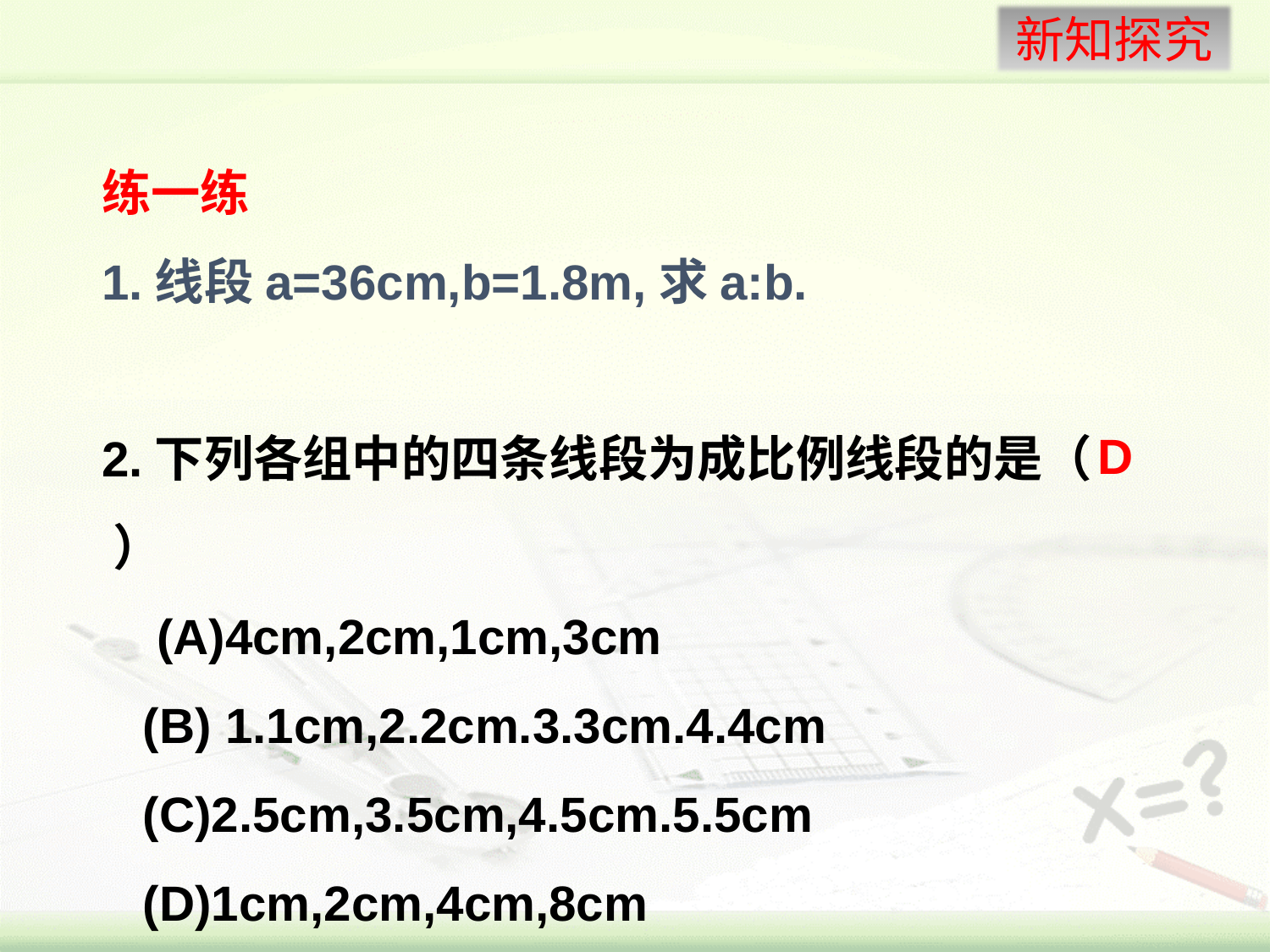

练一练
1.线段a=36cm,b=1.8m,求a:b.

2.下列各组中的四条线段为成比例线段的是（     ）
    (A)4cm,2cm,1cm,3cm
   (B) 1.1cm,2.2cm.3.3cm.4.4cm
   (C)2.5cm,3.5cm,4.5cm.5.5cm
   (D)1cm,2cm,4cm,8cm
D